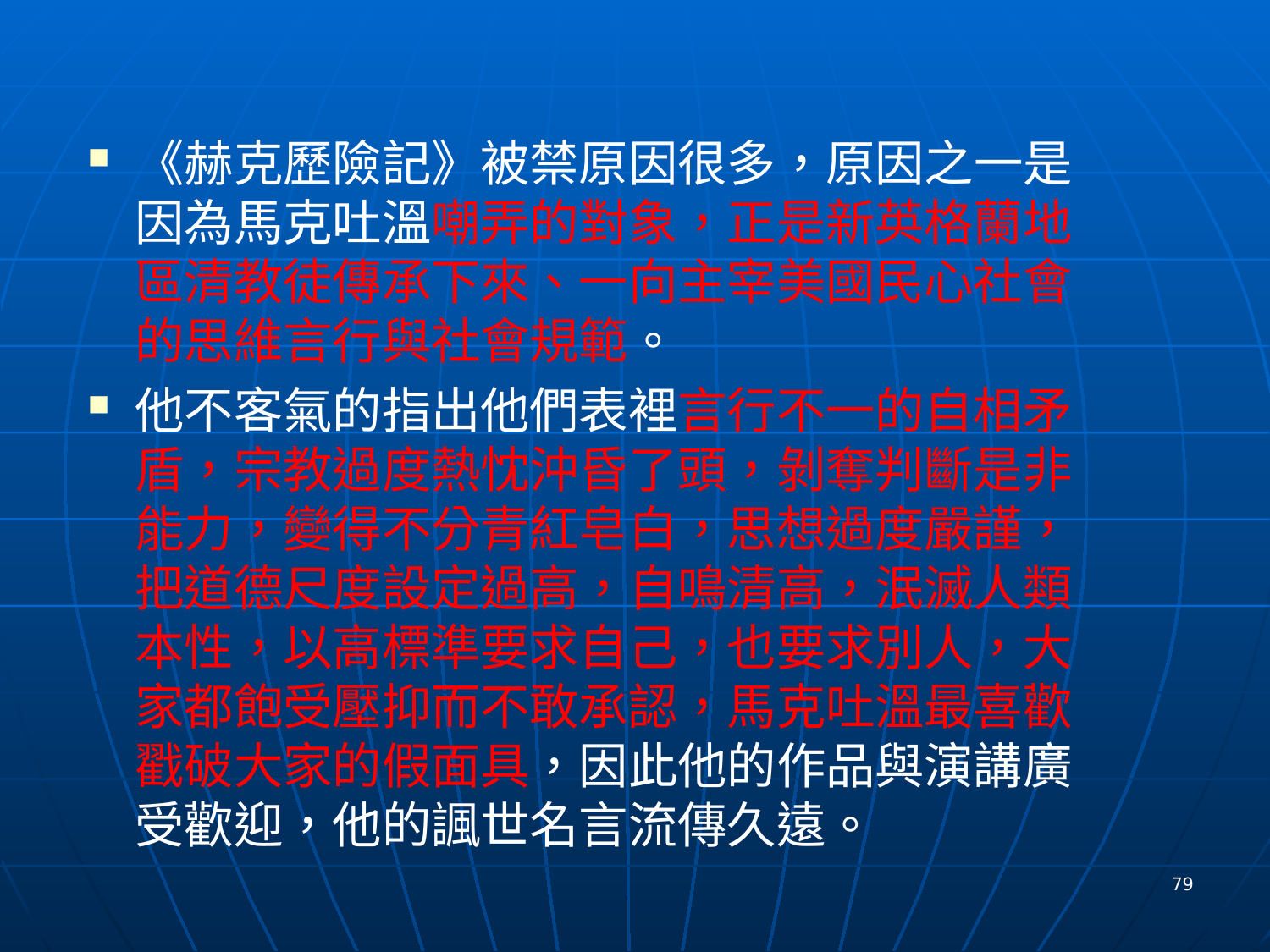

《赫克歷險記》被禁原因很多，原因之一是因為馬克吐溫嘲弄的對象，正是新英格蘭地區清教徒傳承下來、一向主宰美國民心社會的思維言行與社會規範。
他不客氣的指出他們表裡言行不一的自相矛盾，宗教過度熱忱沖昏了頭，剝奪判斷是非能力，變得不分青紅皂白，思想過度嚴謹，把道德尺度設定過高，自鳴清高，泯滅人類本性，以高標準要求自己，也要求別人，大家都飽受壓抑而不敢承認，馬克吐溫最喜歡戳破大家的假面具，因此他的作品與演講廣受歡迎，他的諷世名言流傳久遠。
79